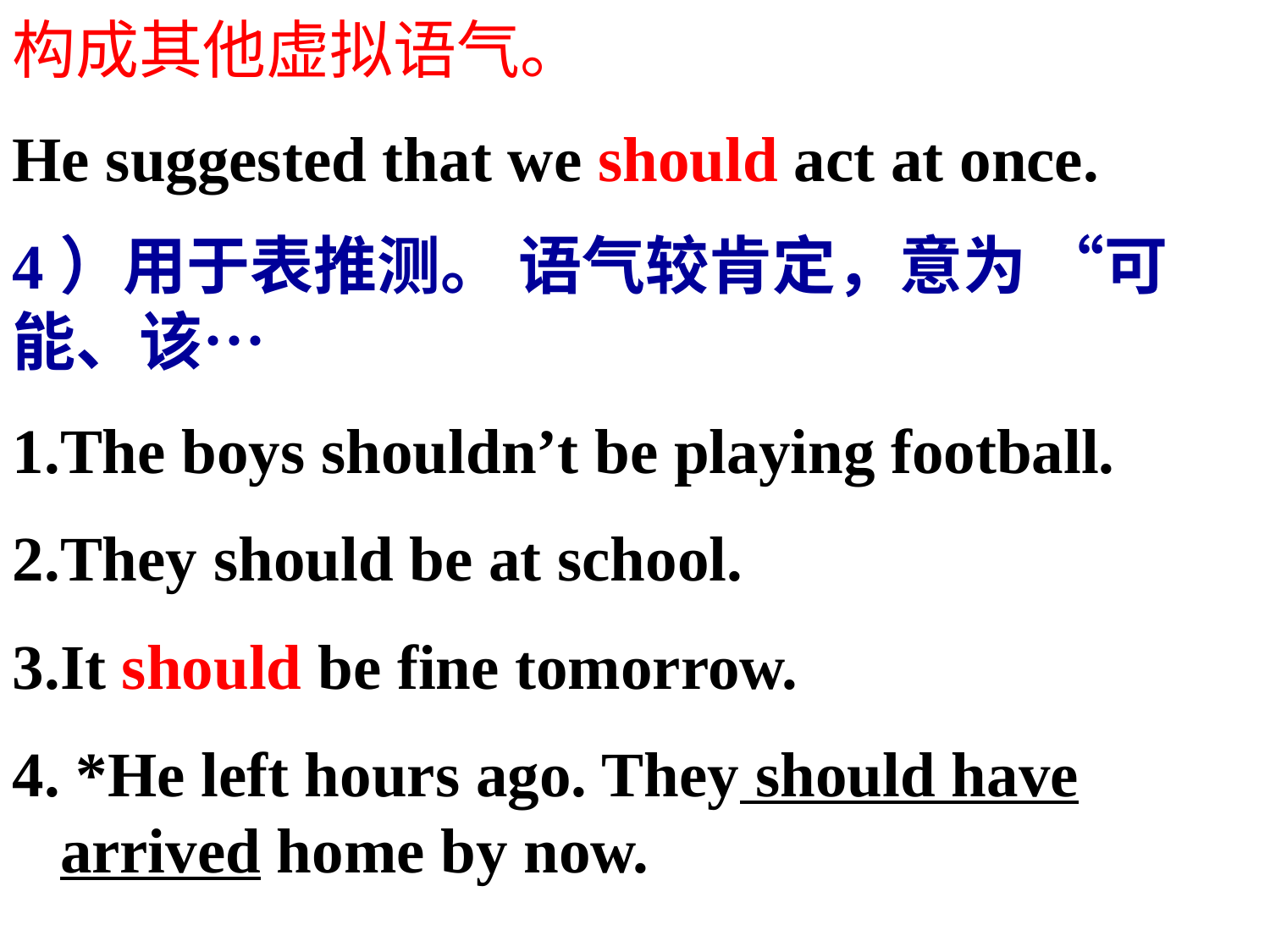

构成其他虚拟语气。
He suggested that we should act at once.
4）用于表推测。 语气较肯定，意为 “可能、该…
The boys shouldn’t be playing football.
They should be at school.
3.It should be fine tomorrow.
4. *He left hours ago. They should have arrived home by now.